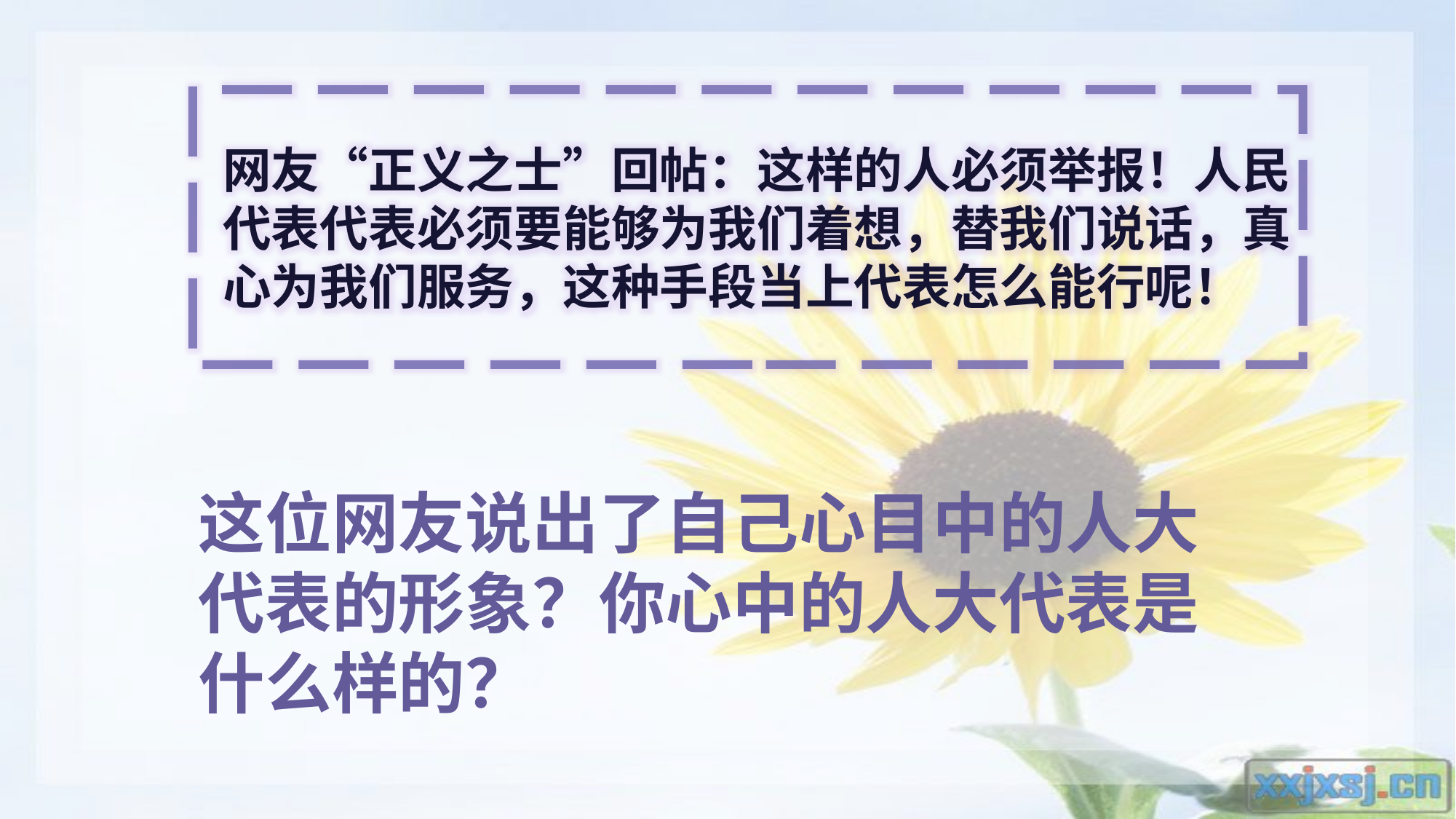

网友“正义之士”回帖：这样的人必须举报！人民代表代表必须要能够为我们着想，替我们说话，真心为我们服务，这种手段当上代表怎么能行呢！
这位网友说出了自己心目中的人大代表的形象？你心中的人大代表是什么样的？